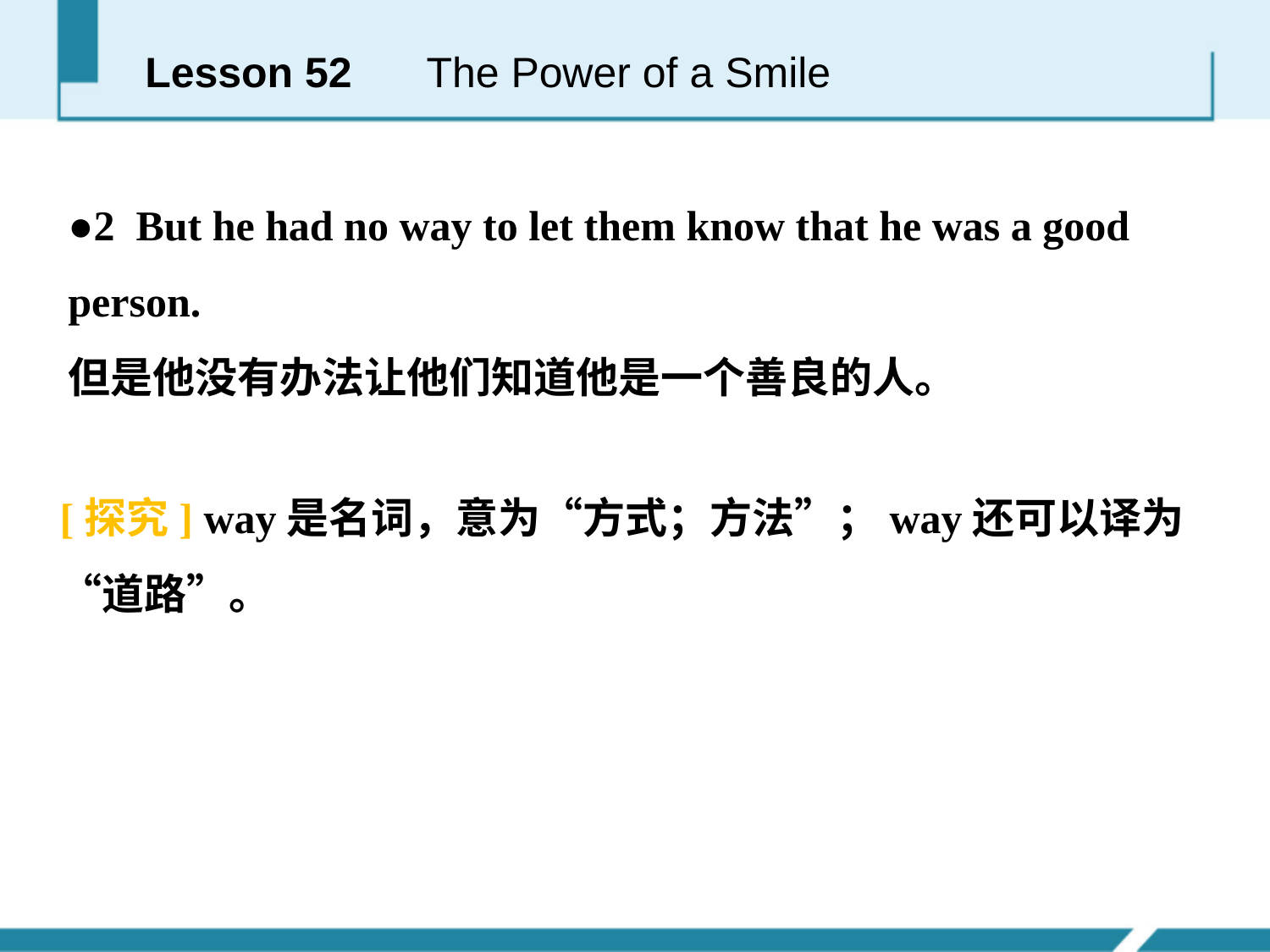

Lesson 52 　The Power of a Smile
●2  But he had no way to let them know that he was a good person.
但是他没有办法让他们知道他是一个善良的人。
[探究] way是名词，意为“方式；方法”；way还可以译为“道路”。